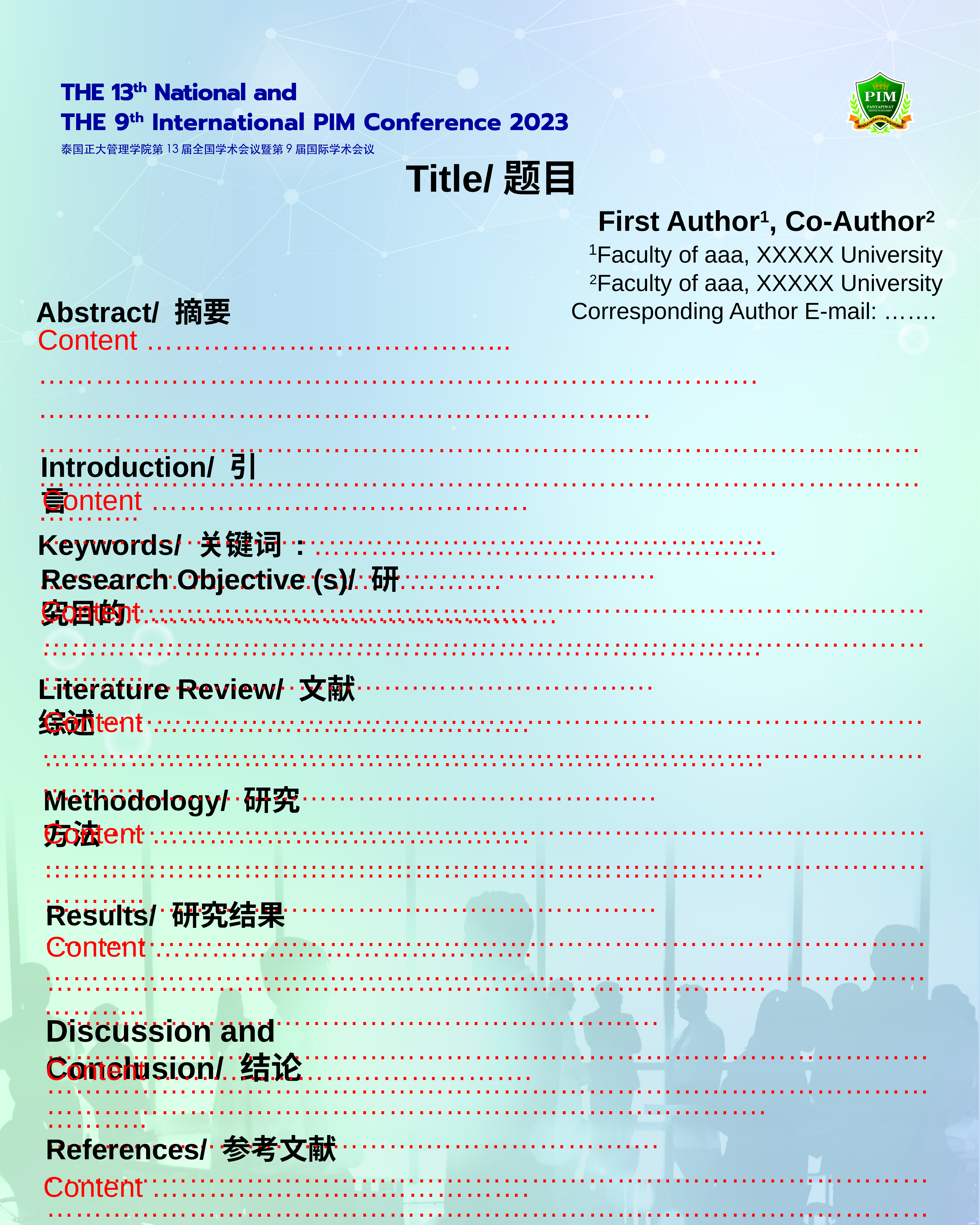

Title/题目
First Author1, Co-Author2 ​
1Faculty of aaa, XXXXX University
2Faculty of aaa, XXXXX University​
Corresponding Author E-mail: …….
Abstract/ 摘要
Content ………………………………...………………………………………………………………….………………………………….………………….…
……………………………………………………………………………………………………………………………………………………………………………..
Keywords/ 关键词 : ………………………………………….………………………………………….………………………………………….……
Introduction/ 引言
Content ………………………………….………………………………………………………………….………………………………….………………….…
……………………………………………………………………………………………………………………………………………………………………………..
Research Objective (s)/ 研究目的​
Content ………………………………….………………………………………………………………….………………………………….………………….…
……………………………………………………………………………………………………………………………………………………………………………..
Literature Review/ 文献综述
Content ………………………………….………………………………………………………………….………………………………….………………….…
……………………………………………………………………………………………………………………………………………………………………………..
Methodology/ 研究方法​
Content ………………………………….………………………………………………………………….………………………………….………………….…
……………………………………………………………………………………………………………………………………………………………………………..
Results/ 研究结果
Content ………………………………….………………………………………………………………….………………………………….………………….…
……………………………………………………………………………………………………………………………………………………………………………..
Discussion and Conclusion/ 结论
Content ………………………………….………………………………………………………………….………………………………….………………….…
……………………………………………………………………………………………………………………………………………………………………………..
References/ 参考文献
Content ………………………………….………………………………………………………………….………………………………….…………………...